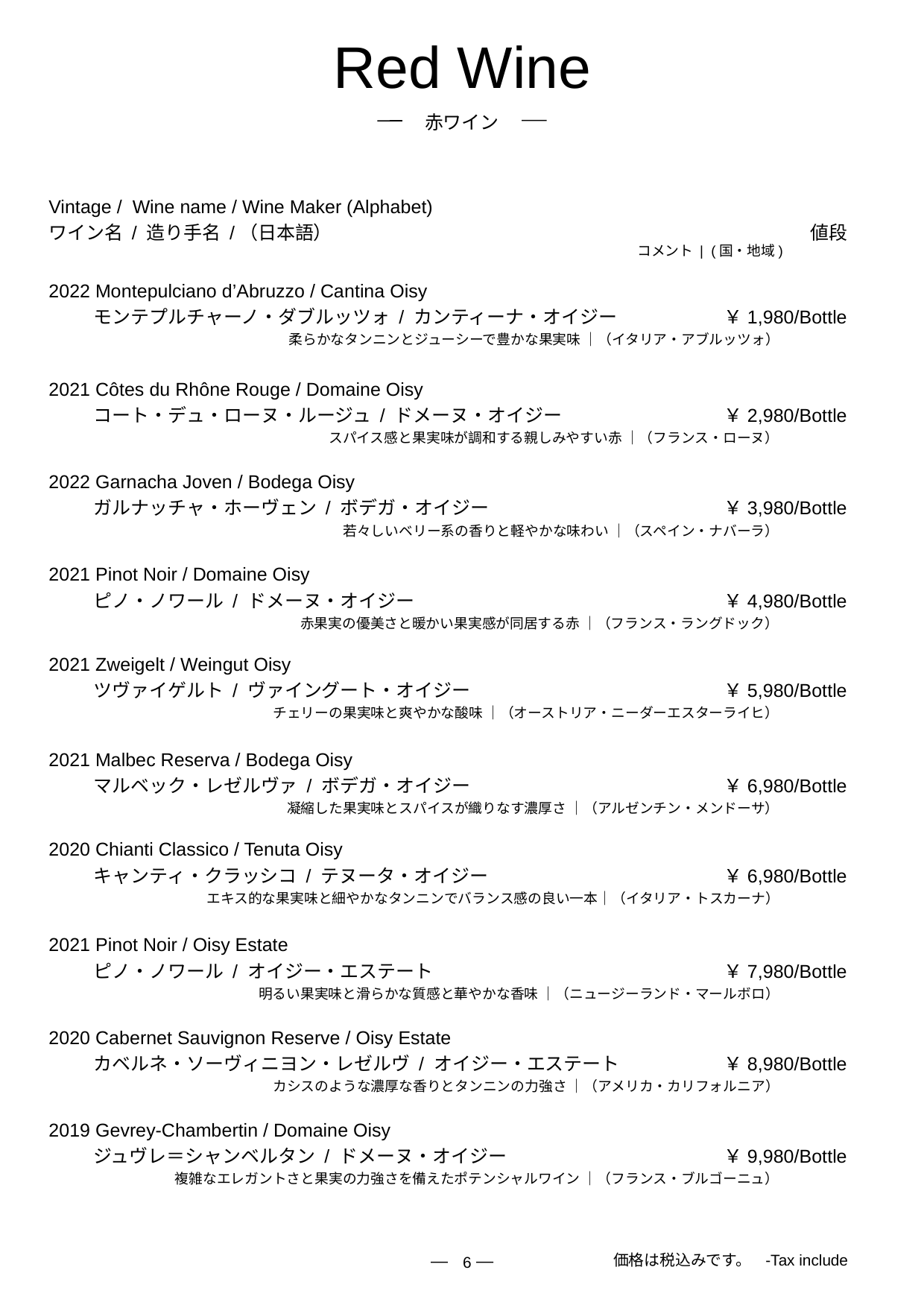

Red Wine

赤ワイン

Vintage /  Wine name / Wine Maker (Alphabet)
ワイン名 / 造り手名 /（日本語）
値段
コメント |  (国・地域)
2022 Montepulciano d’Abruzzo / Cantina Oisy
モンテプルチャーノ・ダブルッツォ / カンティーナ・オイジー
￥1,980/Bottle
柔らかなタンニンとジューシーで豊かな果実味 ｜（イタリア・アブルッツォ）
2021 Côtes du Rhône Rouge / Domaine Oisy
コート・デュ・ローヌ・ルージュ / ドメーヌ・オイジー
￥2,980/Bottle
スパイス感と果実味が調和する親しみやすい赤 ｜（フランス・ローヌ）
2022 Garnacha Joven / Bodega Oisy
ガルナッチャ・ホーヴェン / ボデガ・オイジー
￥3,980/Bottle
若々しいベリー系の香りと軽やかな味わい ｜（スペイン・ナバーラ）
2021 Pinot Noir / Domaine Oisy
ピノ・ノワール / ドメーヌ・オイジー
￥4,980/Bottle
赤果実の優美さと暖かい果実感が同居する赤 ｜（フランス・ラングドック）
2021 Zweigelt / Weingut Oisy
ツヴァイゲルト / ヴァイングート・オイジー
￥5,980/Bottle
チェリーの果実味と爽やかな酸味 ｜（オーストリア・ニーダーエスターライヒ）
2021 Malbec Reserva / Bodega Oisy
マルベック・レゼルヴァ / ボデガ・オイジー
￥6,980/Bottle
凝縮した果実味とスパイスが織りなす濃厚さ ｜（アルゼンチン・メンドーサ）
2020 Chianti Classico / Tenuta Oisy
キャンティ・クラッシコ / テヌータ・オイジー
￥6,980/Bottle
エキス的な果実味と細やかなタンニンでバランス感の良い一本｜（イタリア・トスカーナ）
2021 Pinot Noir / Oisy Estate
ピノ・ノワール / オイジー・エステート
￥7,980/Bottle
明るい果実味と滑らかな質感と華やかな香味 ｜（ニュージーランド・マールボロ）
2020 Cabernet Sauvignon Reserve / Oisy Estate
カベルネ・ソーヴィニヨン・レゼルヴ / オイジー・エステート
￥8,980/Bottle
カシスのような濃厚な香りとタンニンの力強さ ｜（アメリカ・カリフォルニア）
2019 Gevrey-Chambertin / Domaine Oisy
ジュヴレ＝シャンベルタン / ドメーヌ・オイジー
￥9,980/Bottle
複雑なエレガントさと果実の力強さを備えたポテンシャルワイン ｜（フランス・ブルゴーニュ）

価格は税込みです。   -Tax include
6